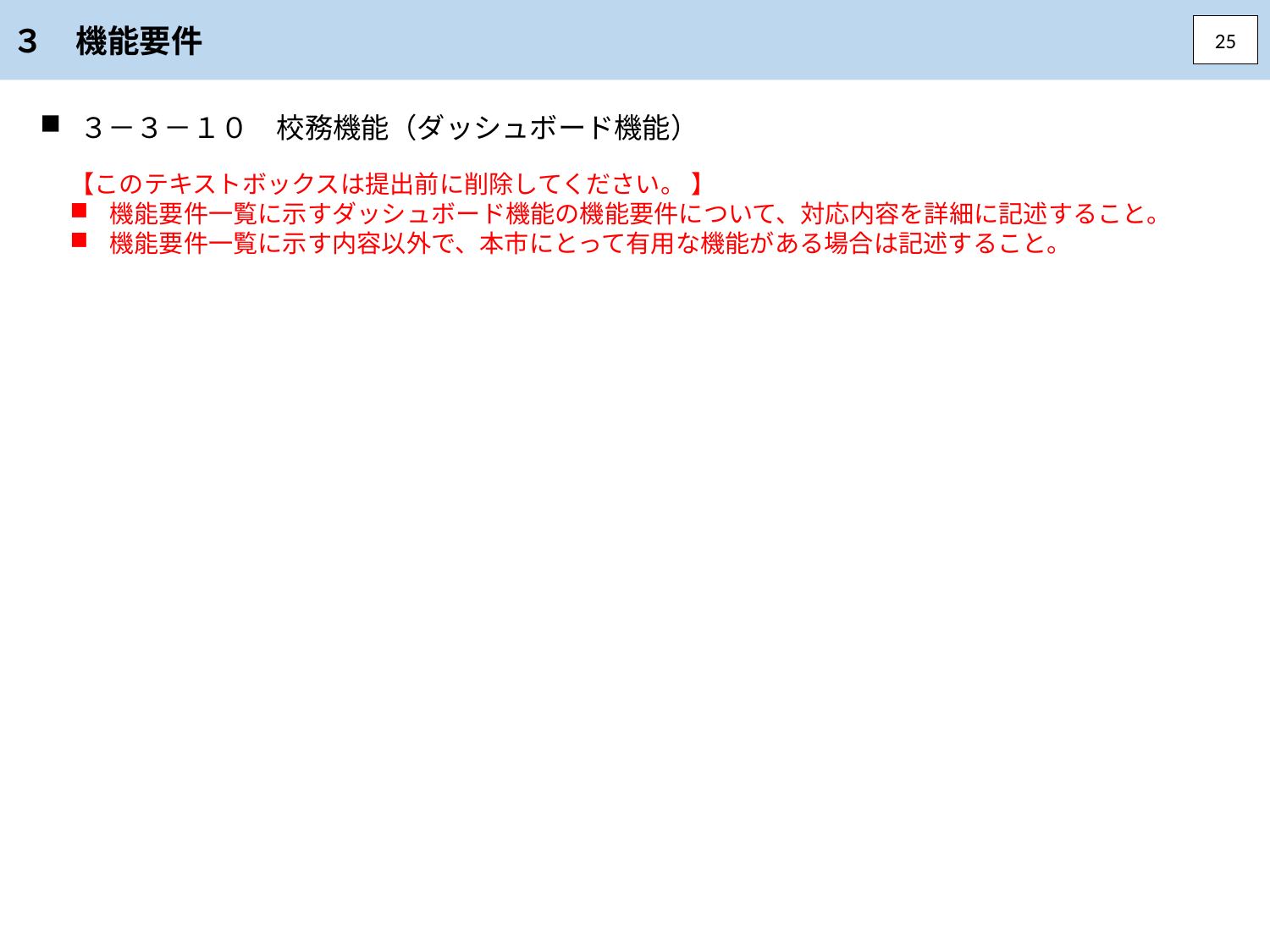

３　機能要件
25
３－３－１０　校務機能（ダッシュボード機能）
【このテキストボックスは提出前に削除してください。 】
機能要件一覧に示すダッシュボード機能の機能要件について、対応内容を詳細に記述すること。
機能要件一覧に示す内容以外で、本市にとって有用な機能がある場合は記述すること。